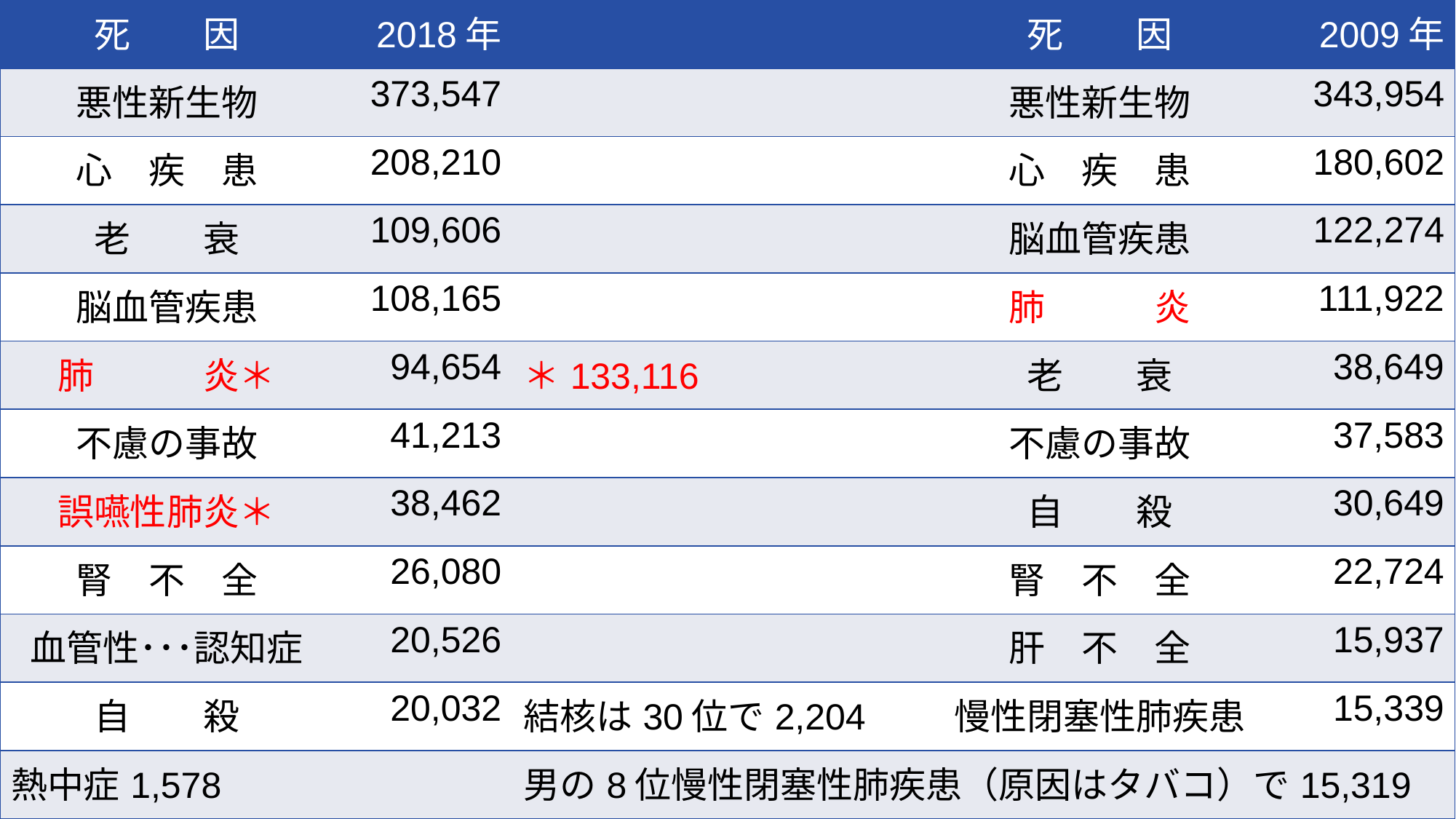

| 死　　因 | 2018年 |  | 死　　因 | 2009年 |
| --- | --- | --- | --- | --- |
| 悪性新生物 | 373,547 |  | 悪性新生物 | 343,954 |
| 心　疾　患 | 208,210 |  | 心　疾　患 | 180,602 |
| 老　　衰 | 109,606 |  | 脳血管疾患 | 122,274 |
| 脳血管疾患 | 108,165 |  | 肺　　　炎 | 111,922 |
| 肺　　　炎＊ | 94,654 | ＊133,116 | 老　　衰 | 38,649 |
| 不慮の事故 | 41,213 |  | 不慮の事故 | 37,583 |
| 誤嚥性肺炎＊ | 38,462 |  | 自　　殺 | 30,649 |
| 腎　不　全 | 26,080 |  | 腎　不　全 | 22,724 |
| 血管性･･･認知症 | 20,526 |  | 肝　不　全 | 15,937 |
| 自　　殺 | 20,032 | 結核は30位で2,204 | 慢性閉塞性肺疾患 | 15,339 |
| 熱中症1,578 |  | 男の8位慢性閉塞性肺疾患（原因はタバコ）で15,319 |  |  |